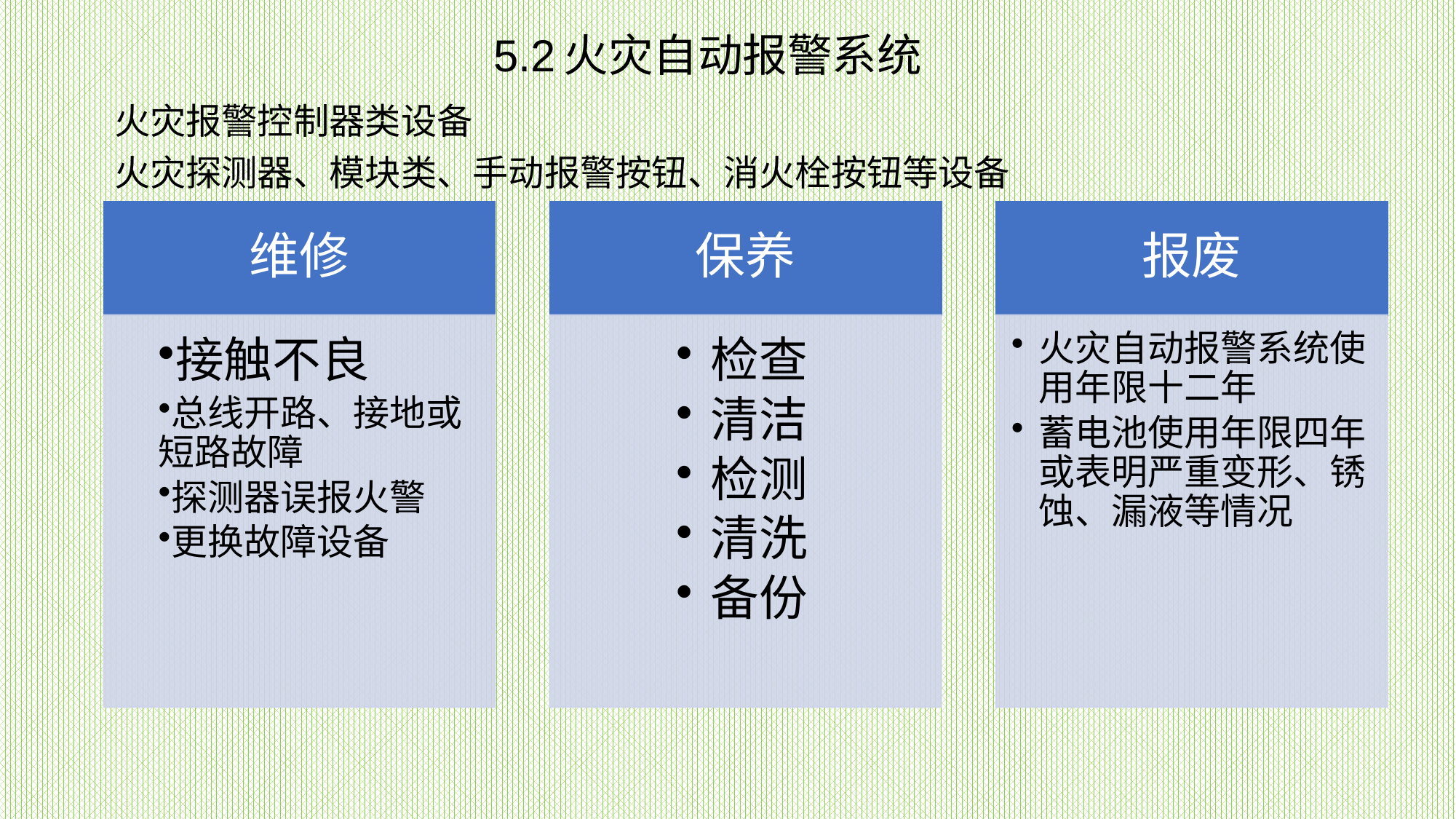

5.2火灾自动报警系统

火灾报警控制器类设备
火灾探测器、模块类、手动报警按钮、消火栓按钮等设备
维修
接触不良
总线开路、接地或短路故障
探测器误报火警
更换故障设备
保养
检查
清洁
检测
清洗
备份
报废
火灾自动报警系统使用年限十二年
蓄电池使用年限四年或表明严重变形、锈蚀、漏液等情况